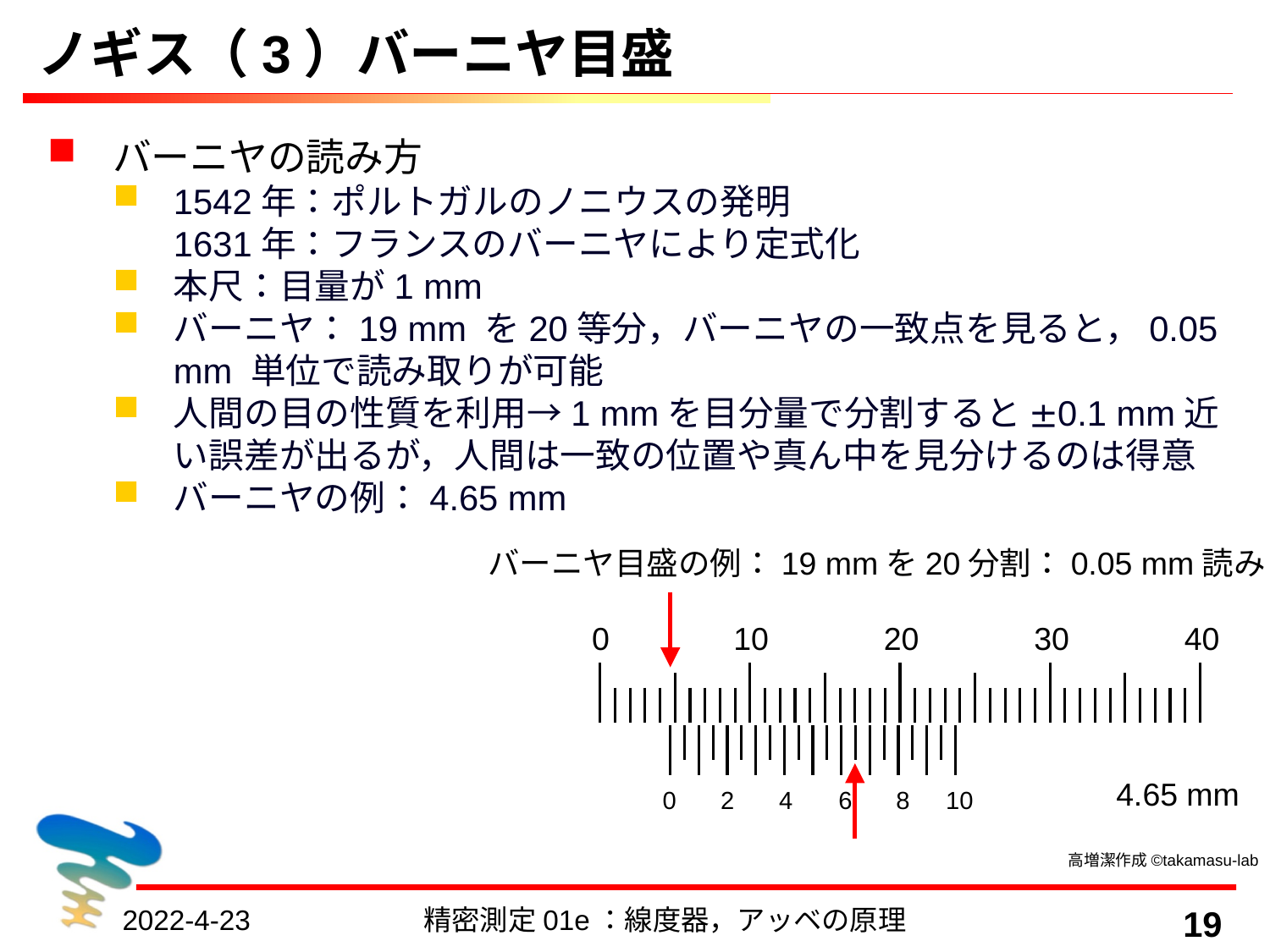

# ノギス（3）バーニヤ目盛
バーニヤの読み方
1542年：ポルトガルのノニウスの発明
1631年：フランスのバーニヤにより定式化
本尺：目量が1 mm
バーニヤ：19 mm を20等分，バーニヤの一致点を見ると，0.05 mm 単位で読み取りが可能
人間の目の性質を利用→1 mmを目分量で分割すると±0.1 mm近い誤差が出るが，人間は一致の位置や真ん中を見分けるのは得意
バーニヤの例：4.65 mm
バーニヤ目盛の例：19 mmを20分割：0.05 mm読み
0              10             20             30             40
0       2       4       6       8      10
4.65 mm
高増潔作成©takamasu-lab
2022-4-23
精密測定01e：線度器，アッベの原理
19